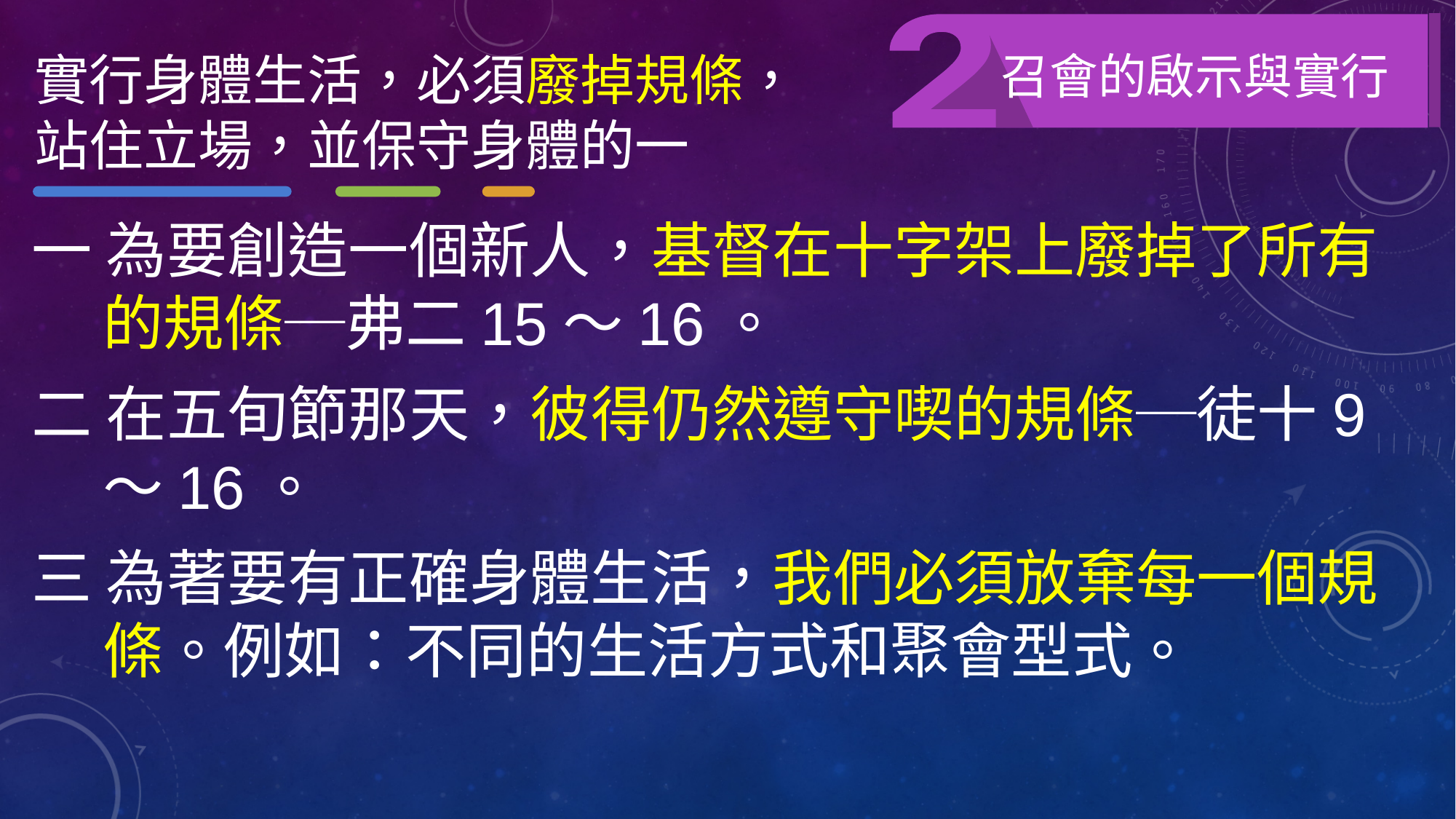

召會的啟示與實行
實行身體生活，必須廢掉規條，站住立場，並保守身體的一

一 為要創造一個新人，基督在十字架上廢掉了所有的規條─弗二15～16。
二 在五旬節那天，彼得仍然遵守喫的規條─徒十9～16。
三 為著要有正確身體生活，我們必須放棄每一個規條。例如：不同的生活方式和聚會型式。